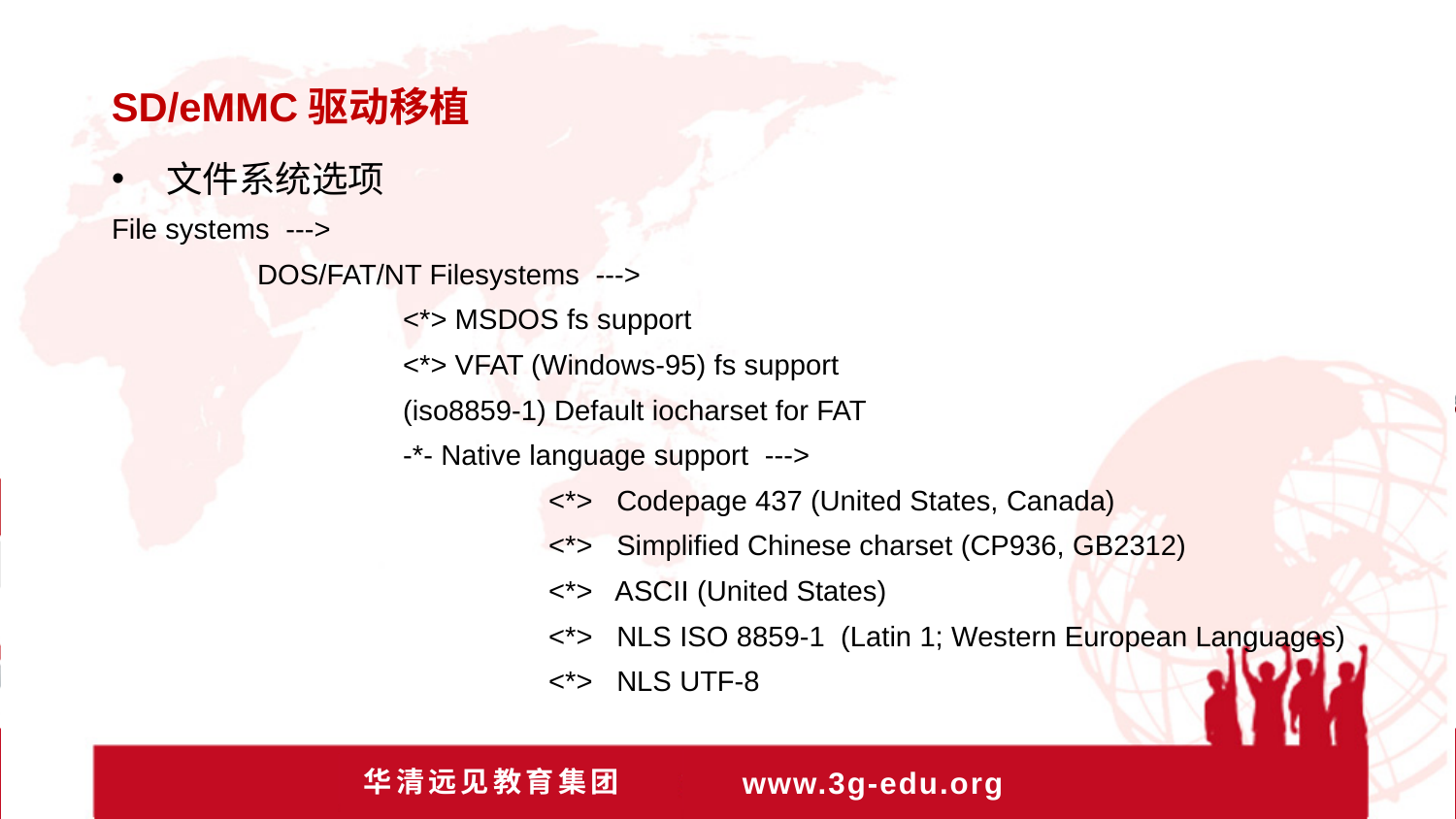

SD/eMMC驱动移植
文件系统选项
File systems  --->
	DOS/FAT/NT Filesystems  --->
		<*> MSDOS fs support
		<*> VFAT (Windows-95) fs support
		(iso8859-1) Default iocharset for FAT
		-*- Native language support  --->
			<*>   Codepage 437 (United States, Canada)
			<*>   Simplified Chinese charset (CP936, GB2312)
			<*>   ASCII (United States)
			<*>   NLS ISO 8859-1  (Latin 1; Western European Languages)
			<*>   NLS UTF-8